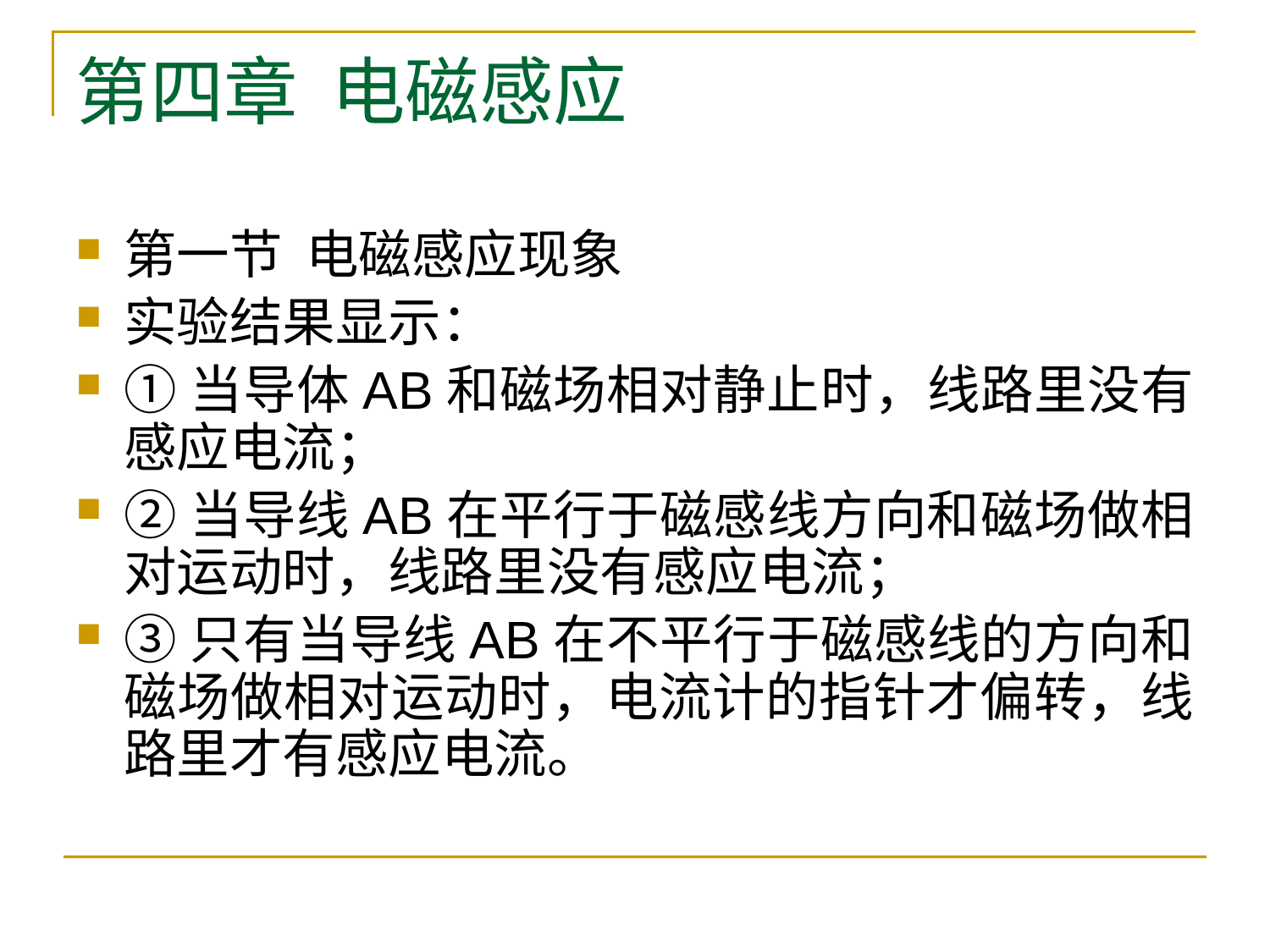

# 第四章  电磁感应
第一节  电磁感应现象
实验结果显示：
①当导体AB和磁场相对静止时，线路里没有感应电流；
②当导线AB在平行于磁感线方向和磁场做相对运动时，线路里没有感应电流；
③只有当导线AB在不平行于磁感线的方向和磁场做相对运动时，电流计的指针才偏转，线路里才有感应电流。